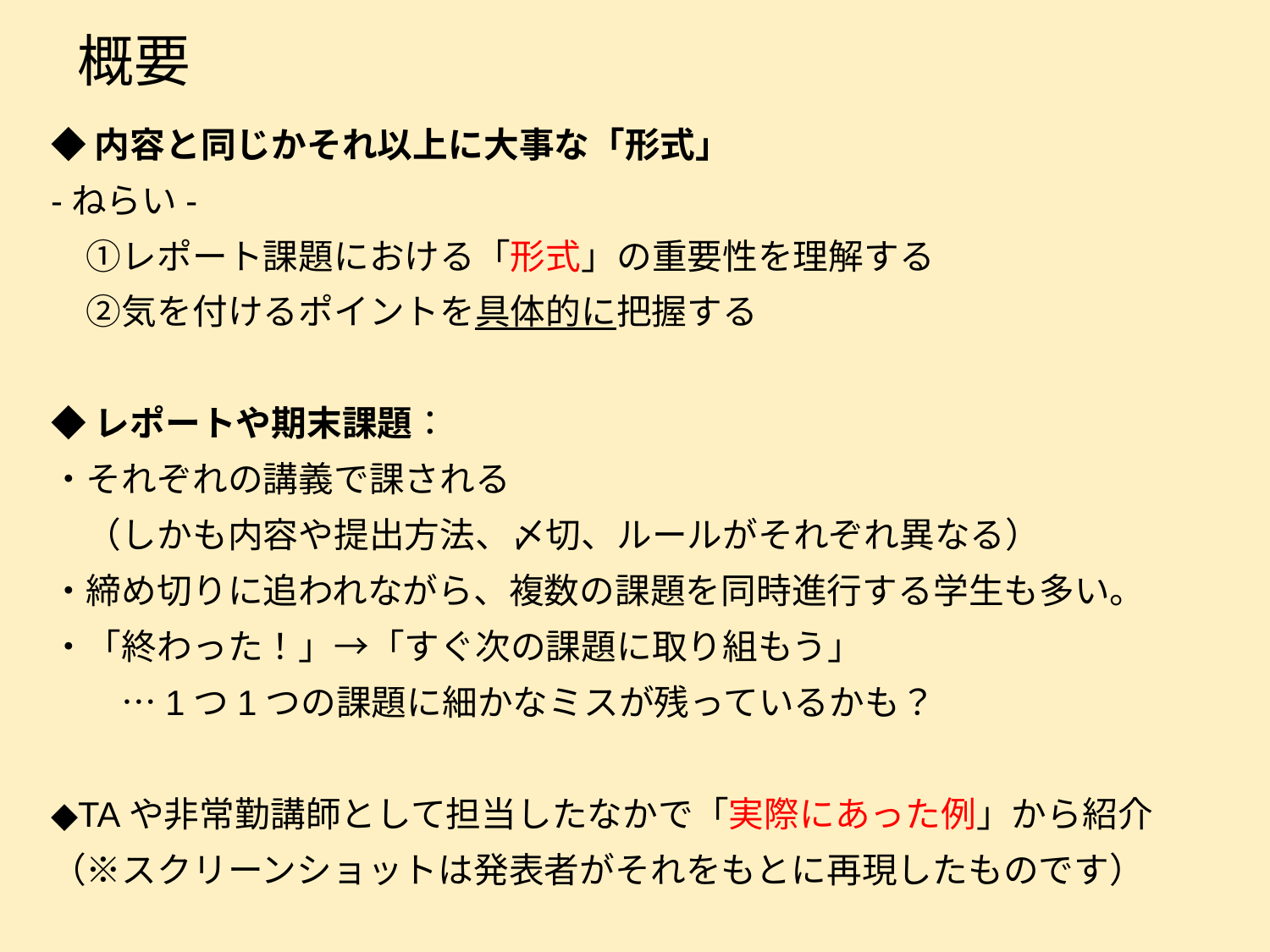

# 概要
◆内容と同じかそれ以上に大事な「形式」
-ねらい-
　①レポート課題における「形式」の重要性を理解する
　②気を付けるポイントを具体的に把握する

◆レポートや期末課題：
・それぞれの講義で課される
　（しかも内容や提出方法、〆切、ルールがそれぞれ異なる）
・締め切りに追われながら、複数の課題を同時進行する学生も多い。
・「終わった！」→「すぐ次の課題に取り組もう」
　　…1つ1つの課題に細かなミスが残っているかも？

◆TAや非常勤講師として担当したなかで「実際にあった例」から紹介
（※スクリーンショットは発表者がそれをもとに再現したものです）